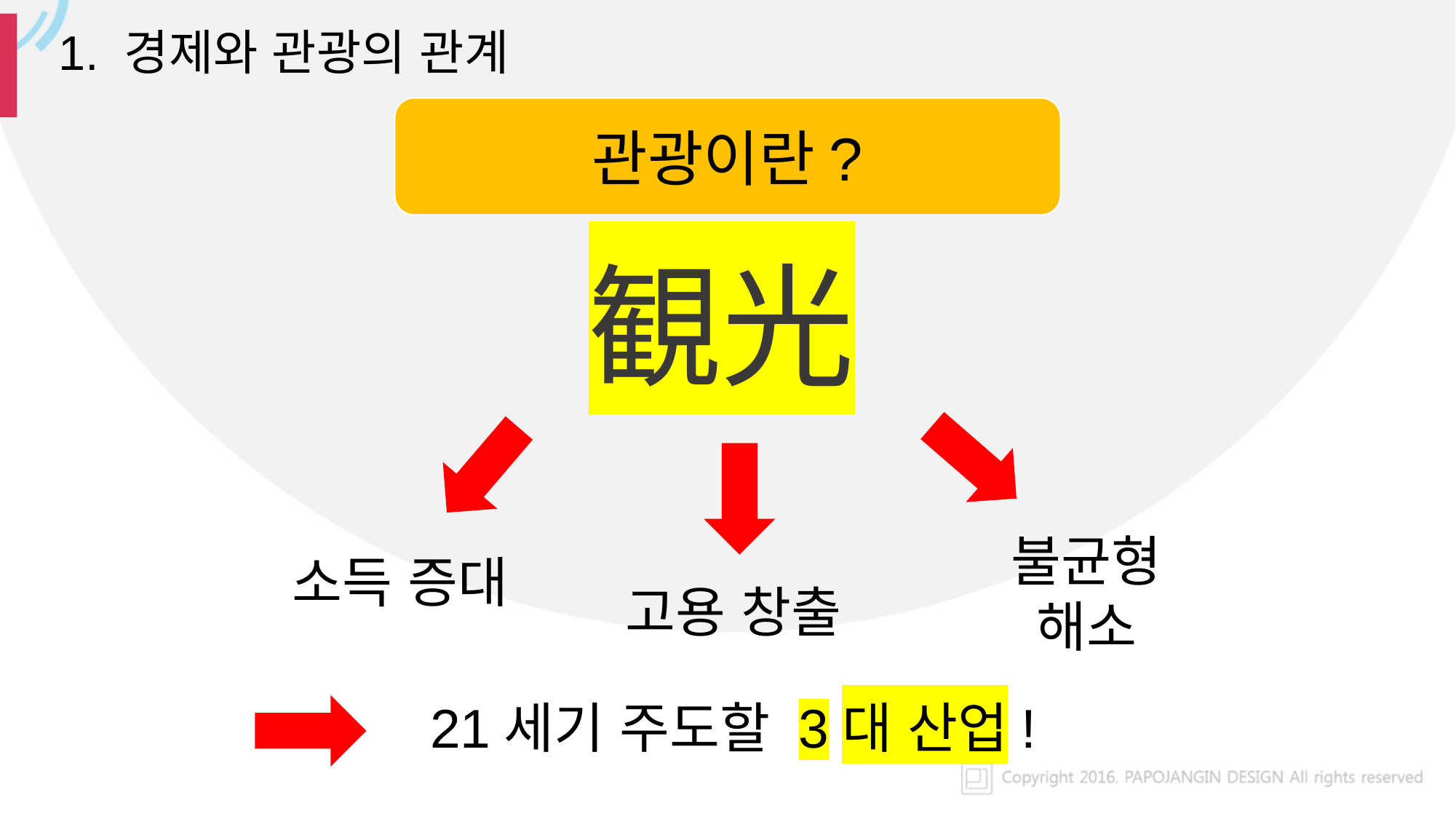

1. 경제와 관광의 관계

관광이란?
観光

불균형 해소
소득 증대
고용 창출
21세기 주도할 3대 산업!